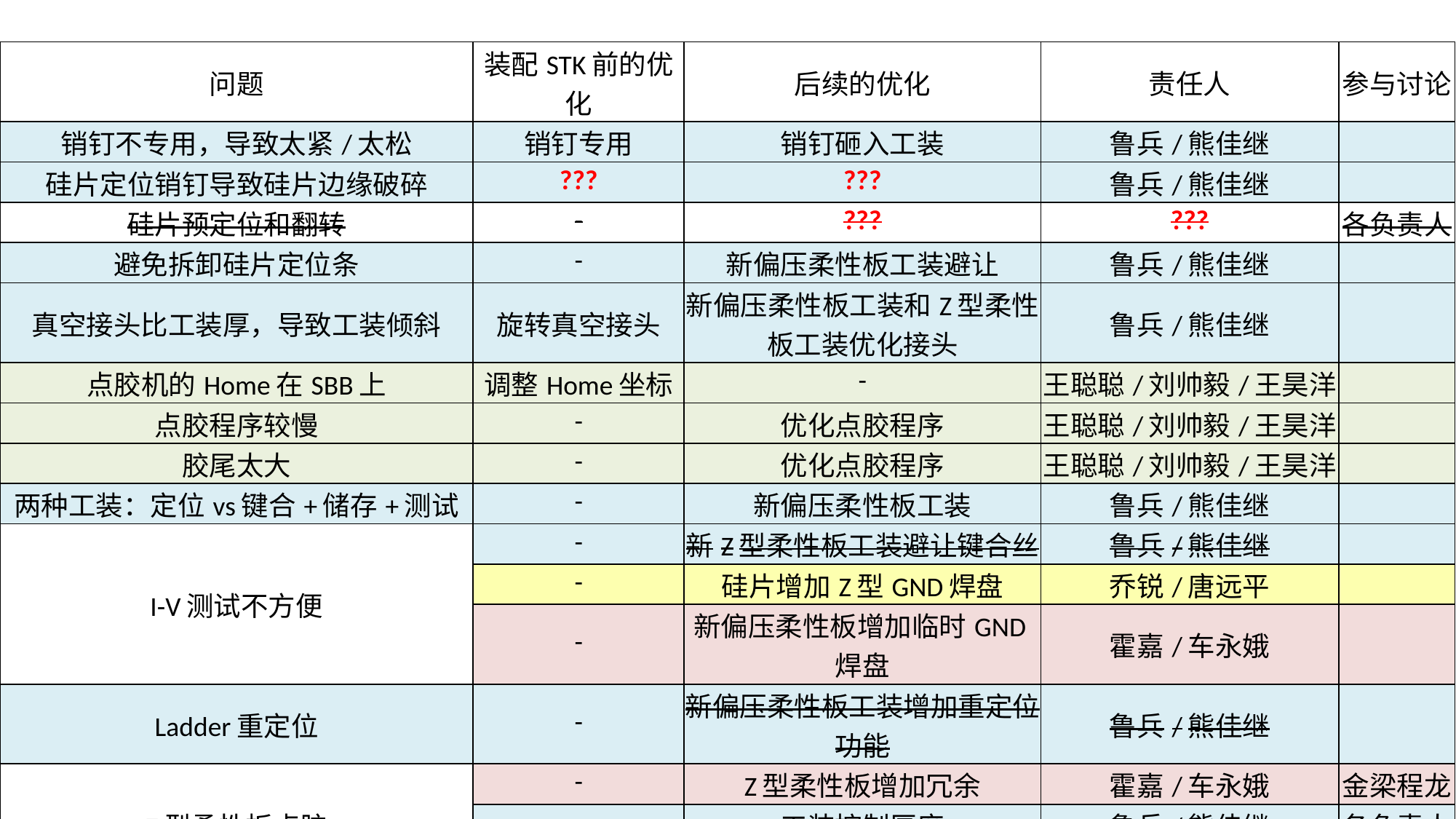

| 问题 | 装配STK前的优化 | 后续的优化 | 责任人 | 参与讨论 |
| --- | --- | --- | --- | --- |
| 销钉不专用，导致太紧/太松 | 销钉专用 | 销钉砸入工装 | 鲁兵/熊佳继 |  |
| 硅片定位销钉导致硅片边缘破碎 | ??? | ??? | 鲁兵/熊佳继 |  |
| 硅片预定位和翻转 | - | ??? | ??? | 各负责人 |
| 避免拆卸硅片定位条 | - | 新偏压柔性板工装避让 | 鲁兵/熊佳继 |  |
| 真空接头比工装厚，导致工装倾斜 | 旋转真空接头 | 新偏压柔性板工装和Z型柔性板工装优化接头 | 鲁兵/熊佳继 |  |
| 点胶机的Home在SBB上 | 调整Home坐标 | - | 王聪聪/刘帅毅/王昊洋 |  |
| 点胶程序较慢 | - | 优化点胶程序 | 王聪聪/刘帅毅/王昊洋 |  |
| 胶尾太大 | - | 优化点胶程序 | 王聪聪/刘帅毅/王昊洋 |  |
| 两种工装：定位vs键合+储存+测试 | - | 新偏压柔性板工装 | 鲁兵/熊佳继 |  |
| I-V测试不方便 | - | 新Z型柔性板工装避让键合丝 | 鲁兵/熊佳继 |  |
|  | - | 硅片增加Z型GND焊盘 | 乔锐/唐远平 |  |
|  | - | 新偏压柔性板增加临时GND焊盘 | 霍嘉/车永娥 |  |
| Ladder重定位 | - | 新偏压柔性板工装增加重定位功能 | 鲁兵/熊佳继 |  |
| Z型柔性板点胶 | - | Z型柔性板增加冗余 | 霍嘉/车永娥 | 金梁程龙 |
|  | - | 工装控制厚度 | 鲁兵/熊佳继 | 各负责人 |
|  | - | 最后优化点胶图案 | 王聪聪/刘帅毅/王昊洋 |  |
| 前端电子学板离硅片太近 | - | 增加安全间距 | 乔锐/霍嘉/鲁兵 |  |
| Z型柔性板靶标 | - | 设置靶标 | 霍嘉/车永娥 | 金梁程龙 |